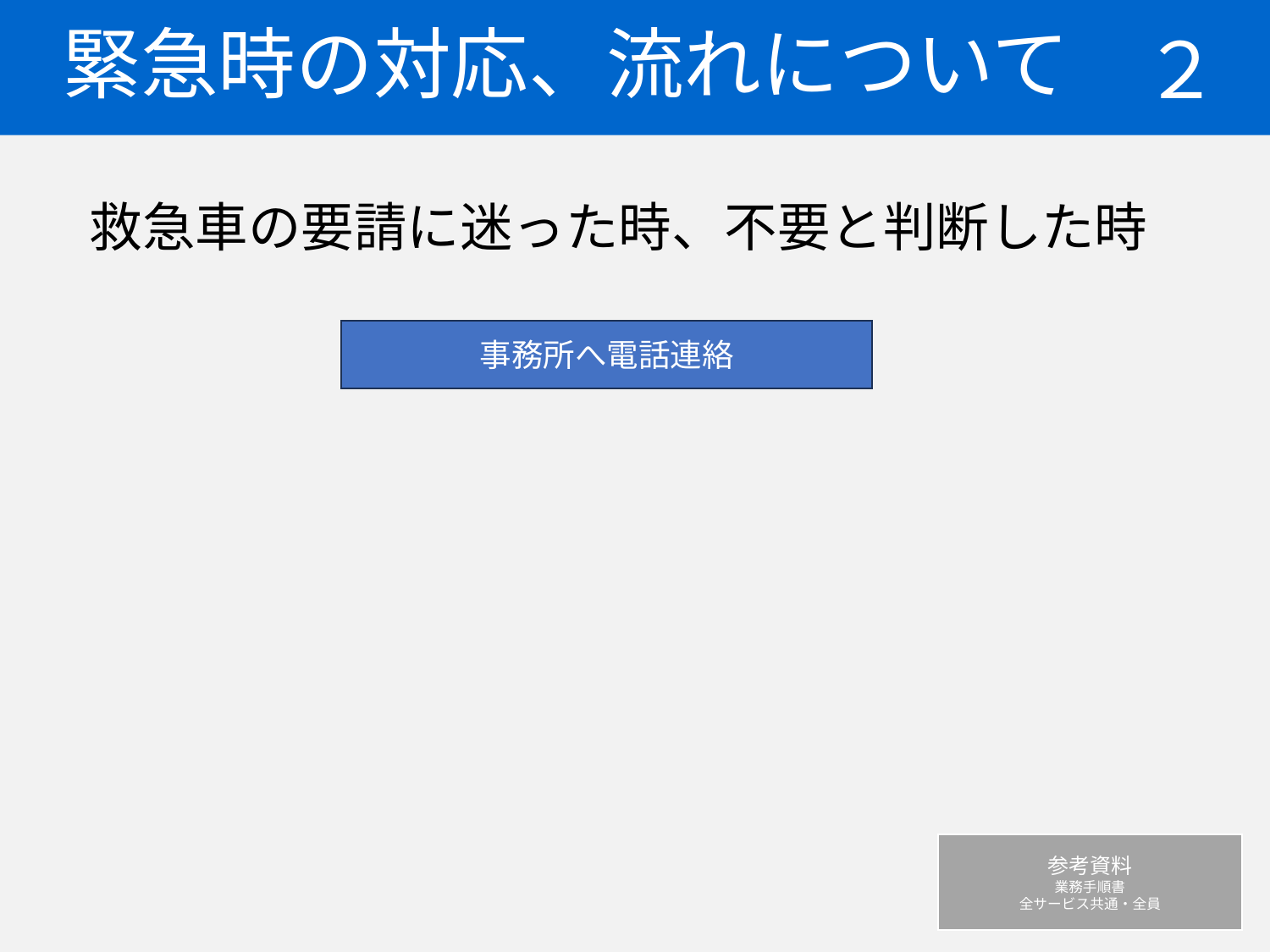

# 緊急時の対応、流れについて
２
救急車の要請に迷った時、不要と判断した時
事務所へ電話連絡
参考資料
業務手順書
全サービス共通・全員